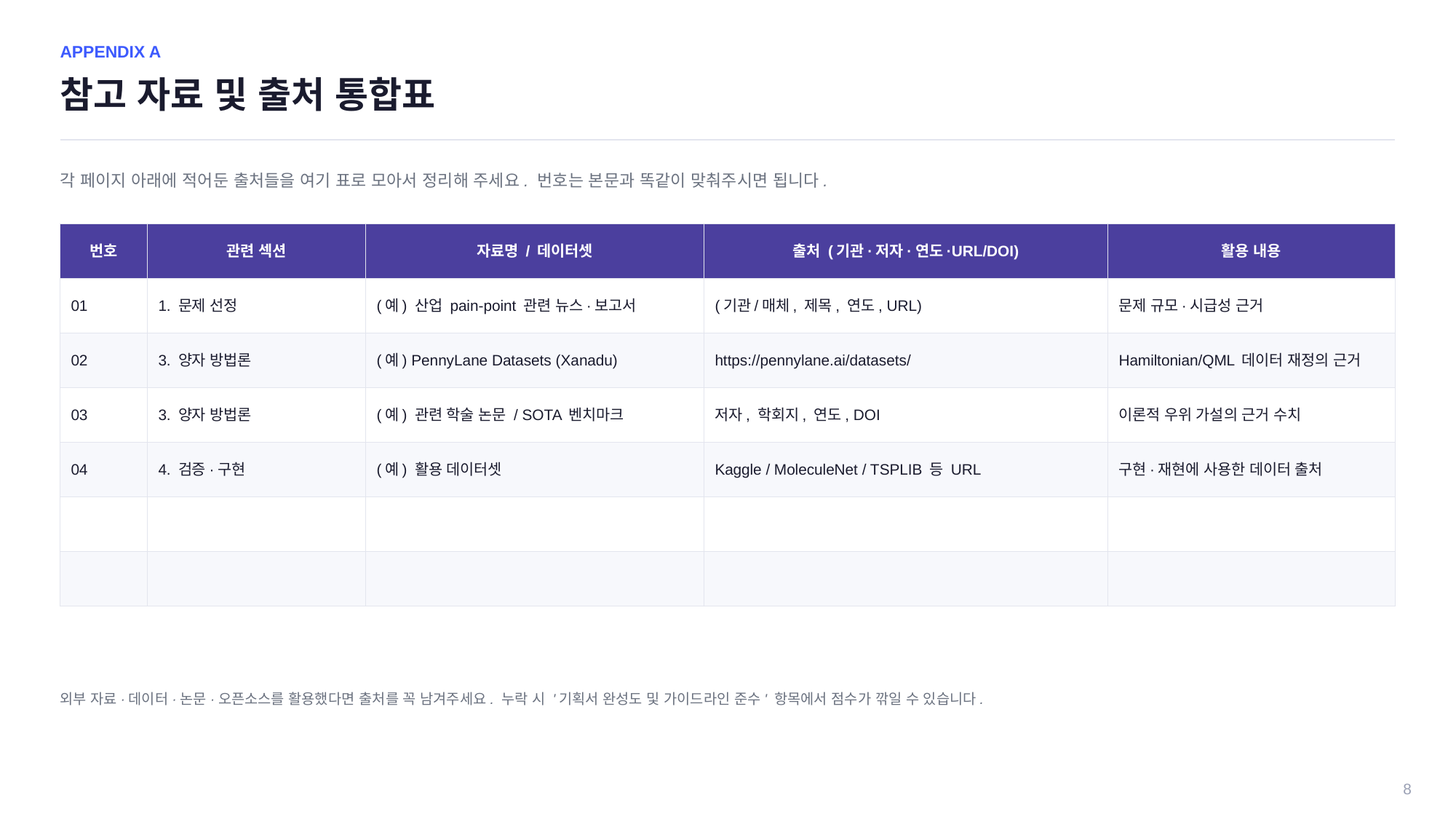

APPENDIX A
참고 자료 및 출처 통합표
각 페이지 아래에 적어둔 출처들을 여기 표로 모아서 정리해 주세요. 번호는 본문과 똑같이 맞춰주시면 됩니다.
| 번호 | 관련 섹션 | 자료명 / 데이터셋 | 출처 (기관·저자·연도·URL/DOI) | 활용 내용 |
| --- | --- | --- | --- | --- |
| 01 | 1. 문제 선정 | (예) 산업 pain-point 관련 뉴스·보고서 | (기관/매체, 제목, 연도, URL) | 문제 규모·시급성 근거 |
| 02 | 3. 양자 방법론 | (예) PennyLane Datasets (Xanadu) | https://pennylane.ai/datasets/ | Hamiltonian/QML 데이터 재정의 근거 |
| 03 | 3. 양자 방법론 | (예) 관련 학술 논문 / SOTA 벤치마크 | 저자, 학회지, 연도, DOI | 이론적 우위 가설의 근거 수치 |
| 04 | 4. 검증·구현 | (예) 활용 데이터셋 | Kaggle / MoleculeNet / TSPLIB 등 URL | 구현·재현에 사용한 데이터 출처 |
|  |  |  |  |  |
|  |  |  |  |  |
외부 자료·데이터·논문·오픈소스를 활용했다면 출처를 꼭 남겨주세요. 누락 시 '기획서 완성도 및 가이드라인 준수' 항목에서 점수가 깎일 수 있습니다.
8